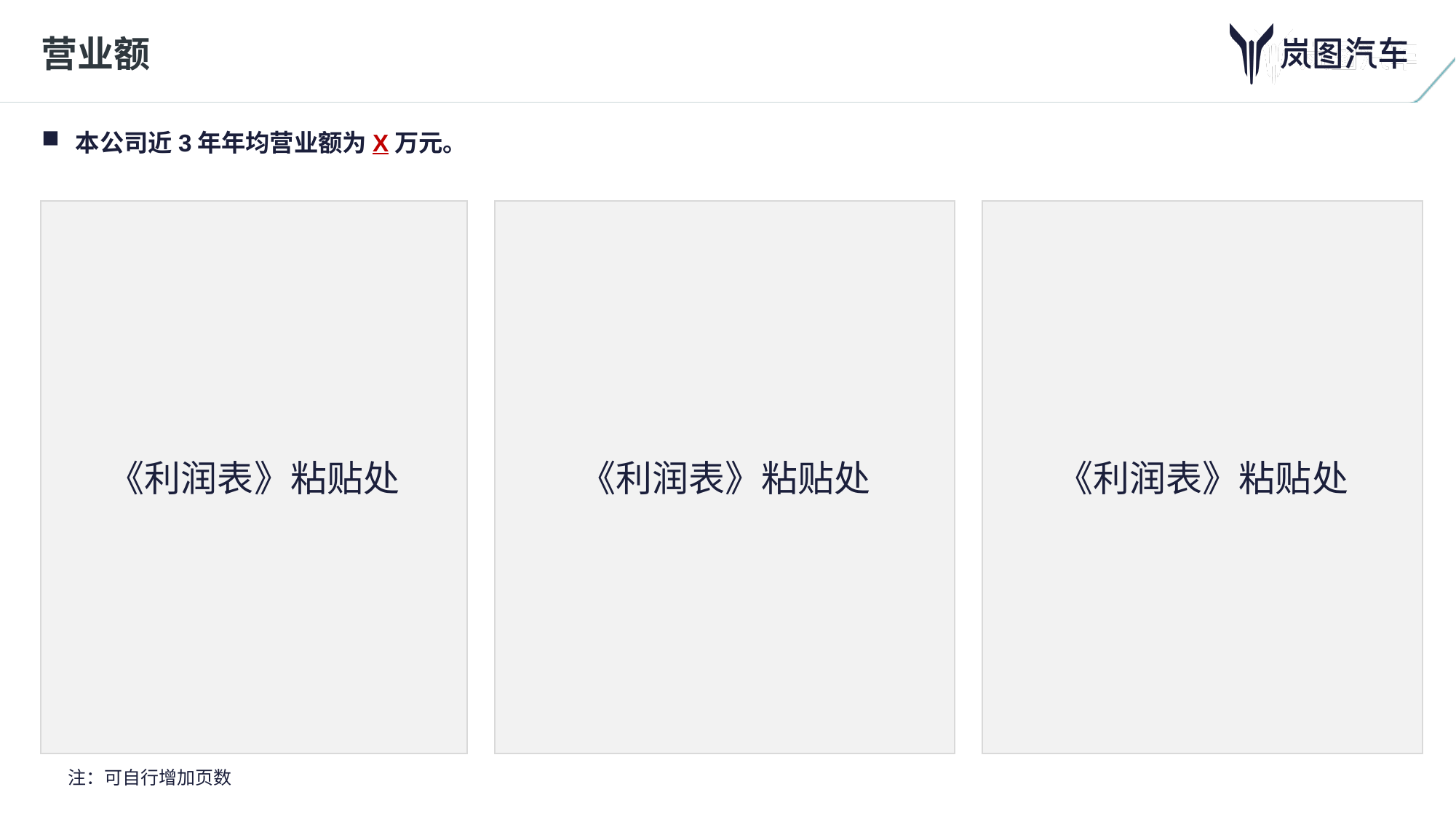

# 营业额
本公司近3年年均营业额为X万元。
《利润表》粘贴处
《利润表》粘贴处
《利润表》粘贴处
注：可自行增加页数